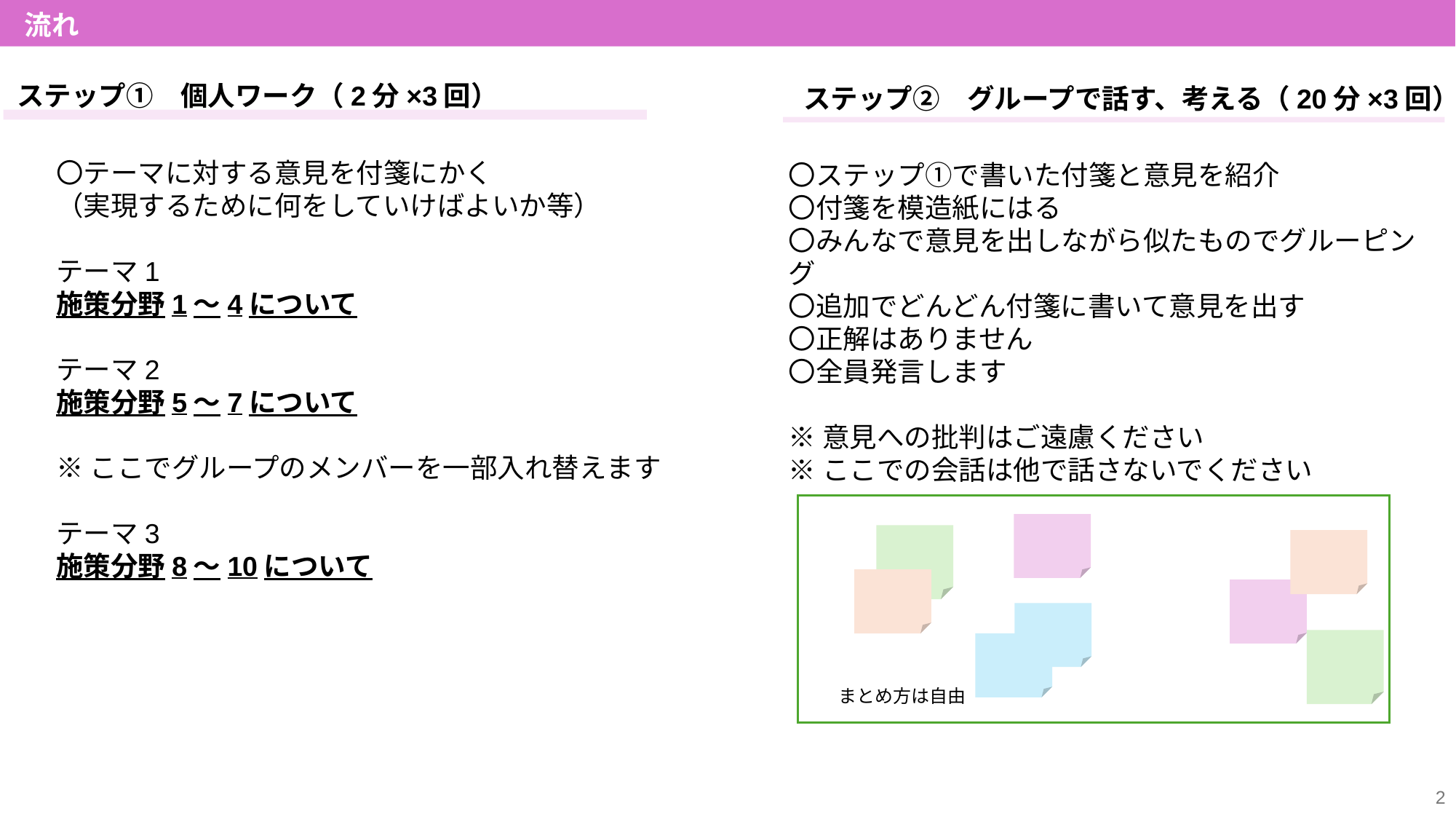

流れ
ステップ①　個人ワーク（2分×3回）
ステップ②　グループで話す、考える（20分×3回）

〇テーマに対する意見を付箋にかく
（実現するために何をしていけばよいか等）

テーマ1
施策分野1～4について

テーマ2
施策分野5～7について

※ここでグループのメンバーを一部入れ替えます

テーマ3
施策分野8～10について

〇ステップ①で書いた付箋と意見を紹介
〇付箋を模造紙にはる
〇みんなで意見を出しながら似たものでグルーピング
〇追加でどんどん付箋に書いて意見を出す
〇正解はありません
〇全員発言します

※意見への批判はご遠慮ください
※ここでの会話は他で話さないでください

まとめ方は自由
2